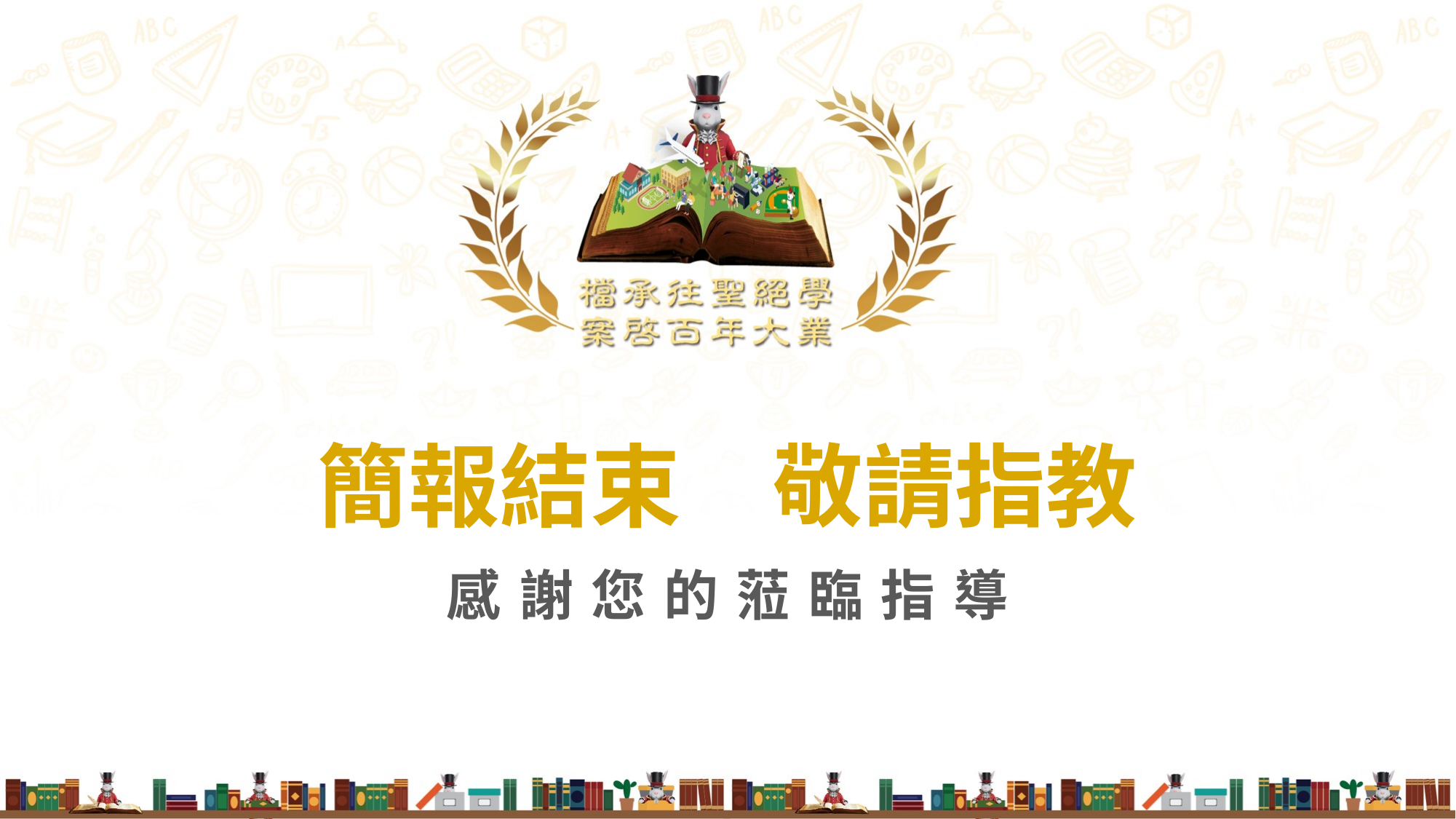

簡報結束　敬請指教
感  謝  您  的  蒞  臨  指  導